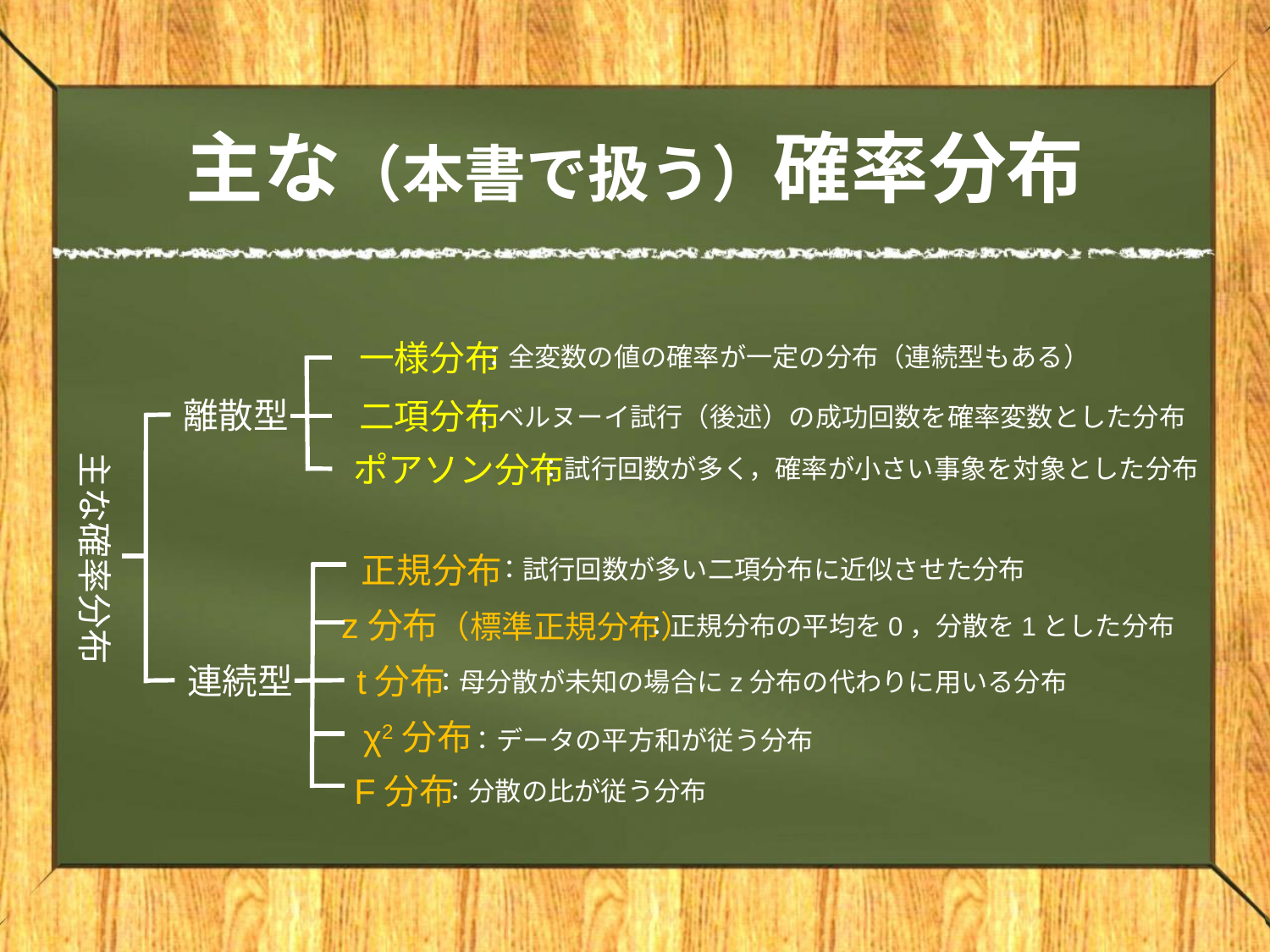

# 主な（本書で扱う）確率分布
一様分布
：全変数の値の確率が一定の分布（連続型もある）
離散型
二項分布
：ベルヌーイ試行（後述）の成功回数を確率変数とした分布
主な確率分布
ポアソン分布
：試行回数が多く，確率が小さい事象を対象とした分布
正規分布
：試行回数が多い二項分布に近似させた分布
z分布（標準正規分布）
：正規分布の平均を0，分散を1とした分布
連続型
t分布
：母分散が未知の場合にz分布の代わりに用いる分布
χ2分布
：データの平方和が従う分布
F分布
：分散の比が従う分布